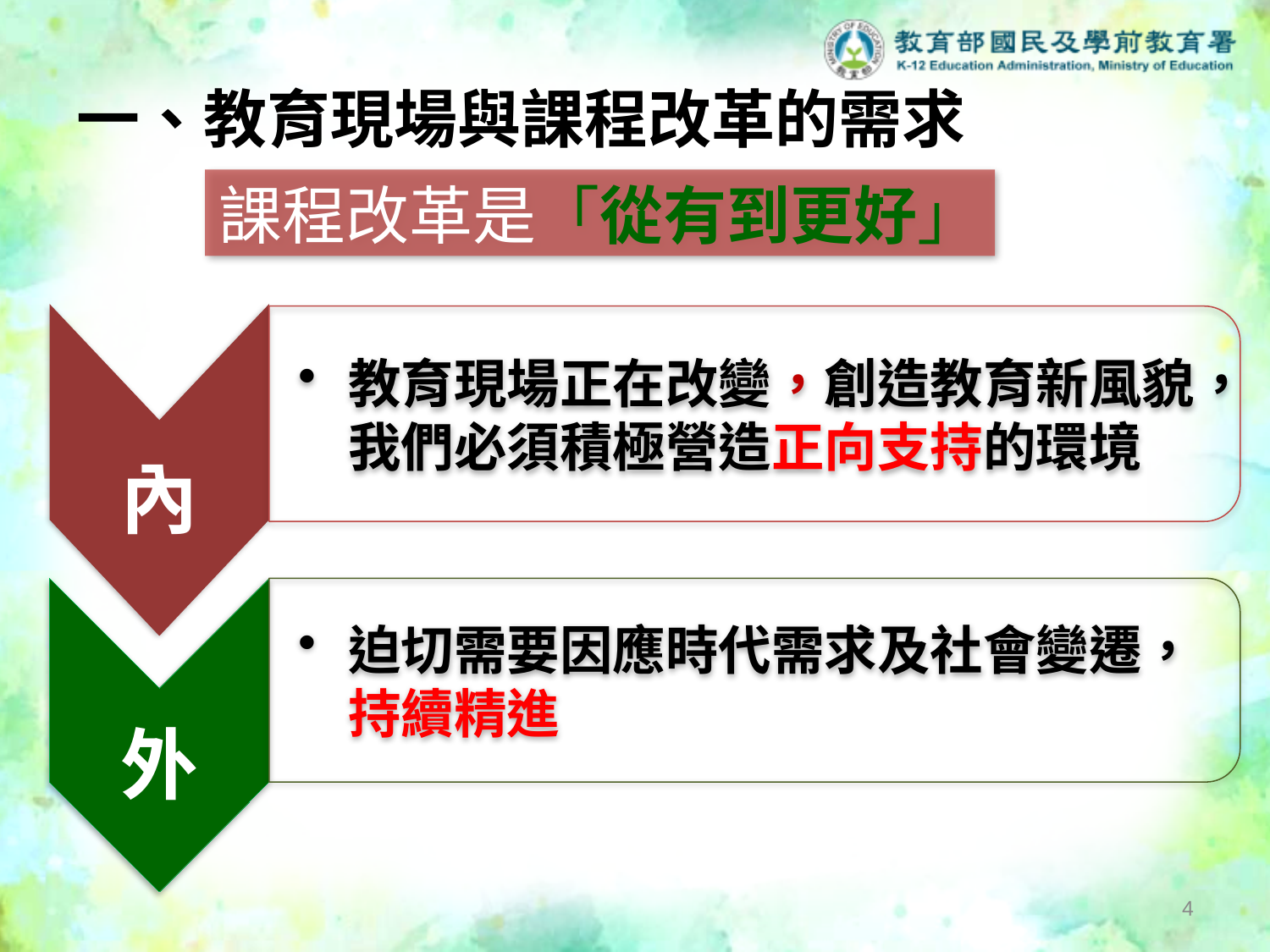

# 一、教育現場與課程改革的需求
課程改革是「從有到更好」

內
教育現場正在改變，創造教育新風貌，我們必須積極營造正向支持的環境

外
迫切需要因應時代需求及社會變遷，持續精進
4